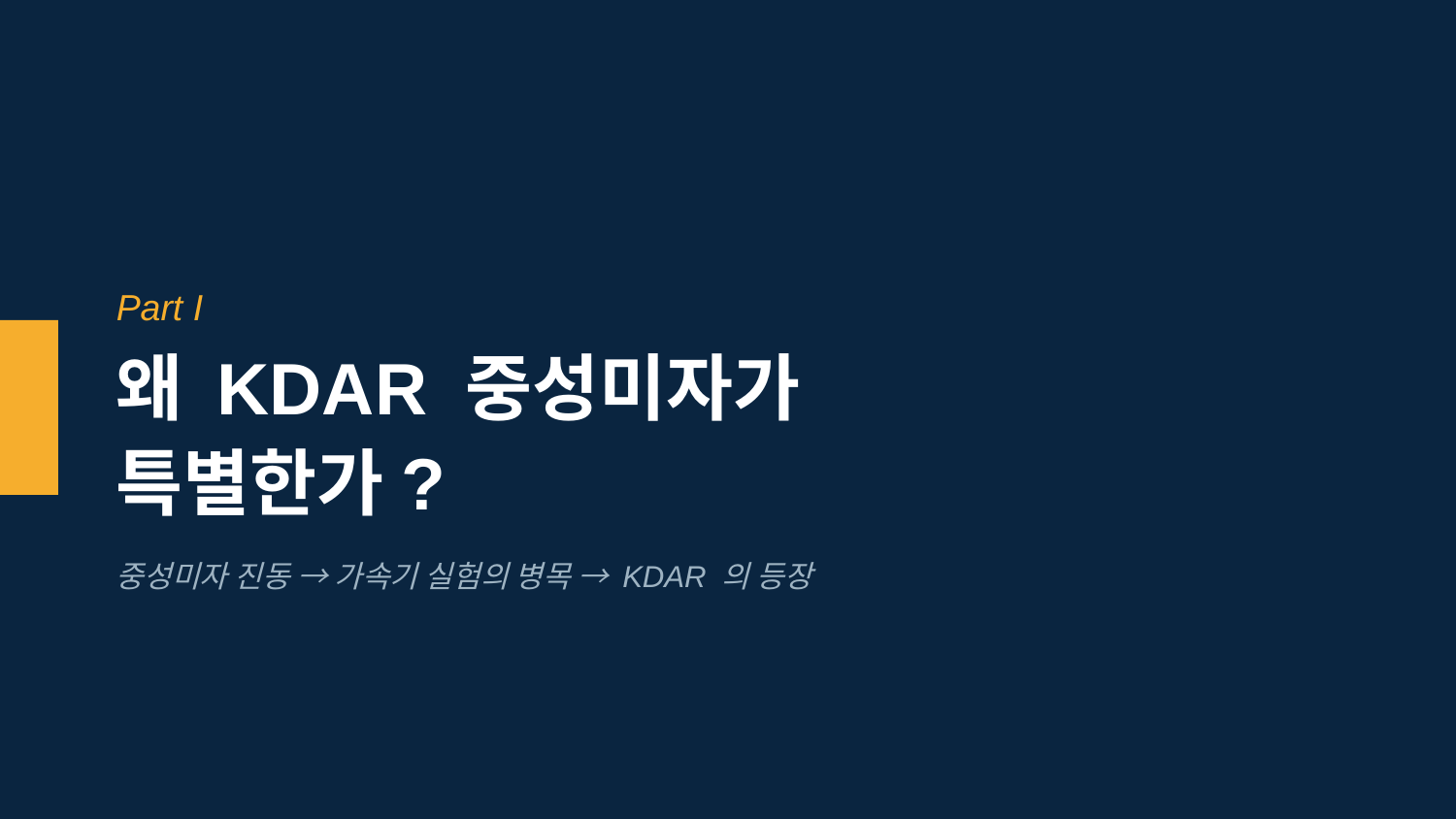

Part I

왜 KDAR 중성미자가
특별한가?
중성미자 진동 → 가속기 실험의 병목 → KDAR 의 등장